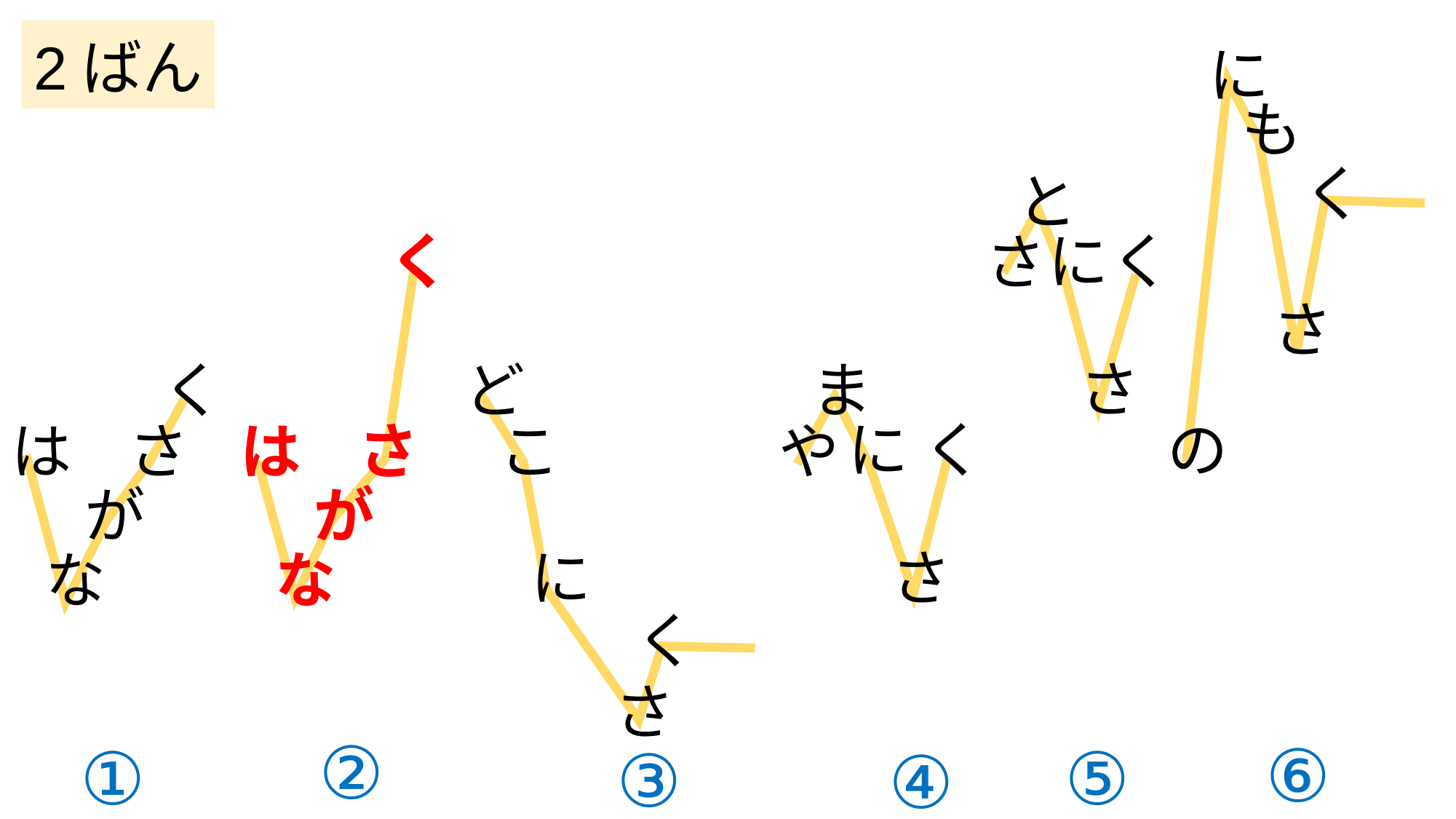

2ばん
に

も
く
と

く
に
く
さ

さ
さ
く
ど

ま

の
に
く
# は
さ
は
さ
こ
や
が
が
に
さ
な
な
く
さ
②
⑥
⑤
①
③
④